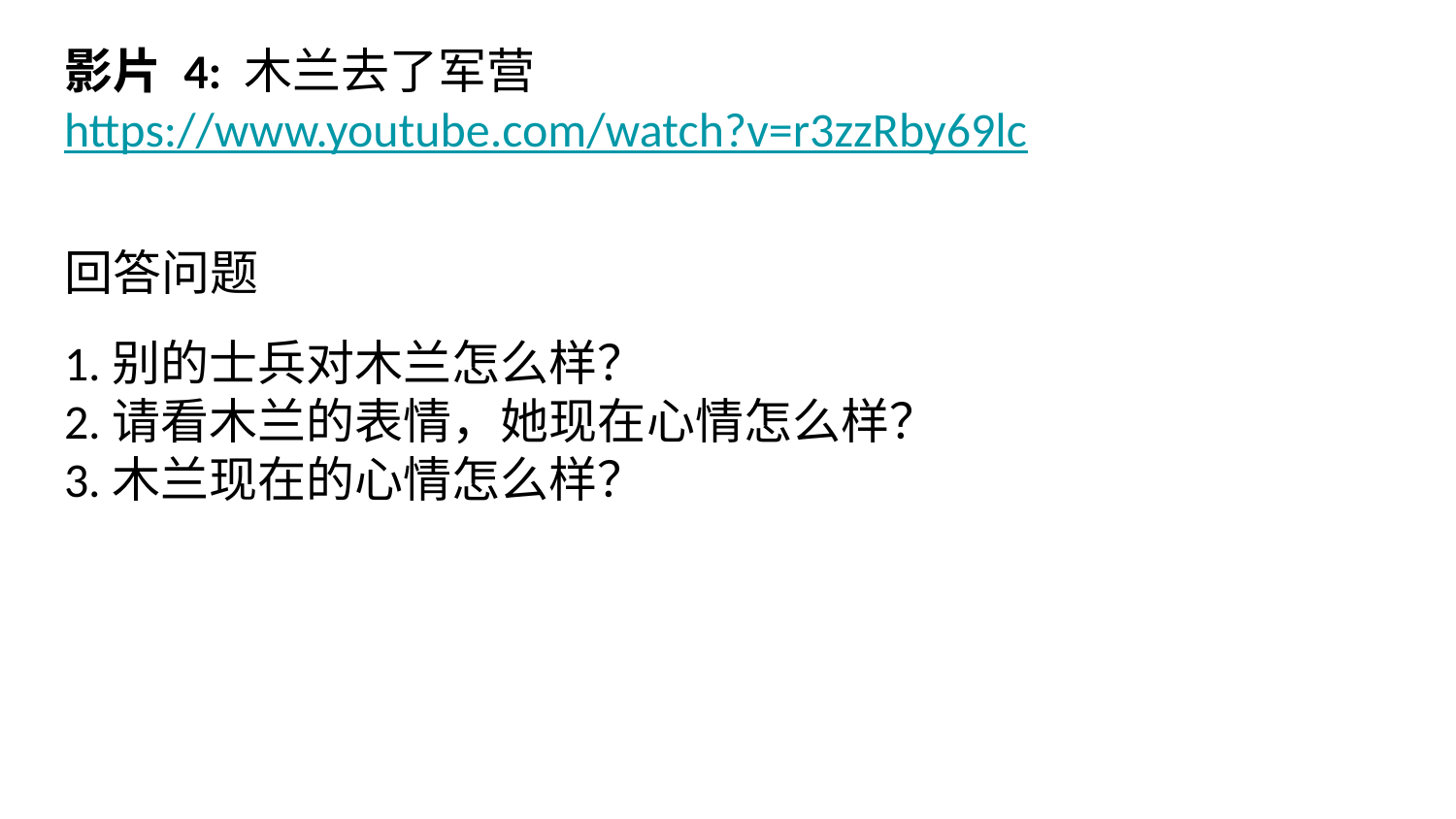

# 影片 4: 木兰去了军营
https://www.youtube.com/watch?v=r3zzRby69lc

回答问题
1.别的士兵对木兰怎么样？
2.请看木兰的表情，她现在心情怎么样？
3.木兰现在的心情怎么样？